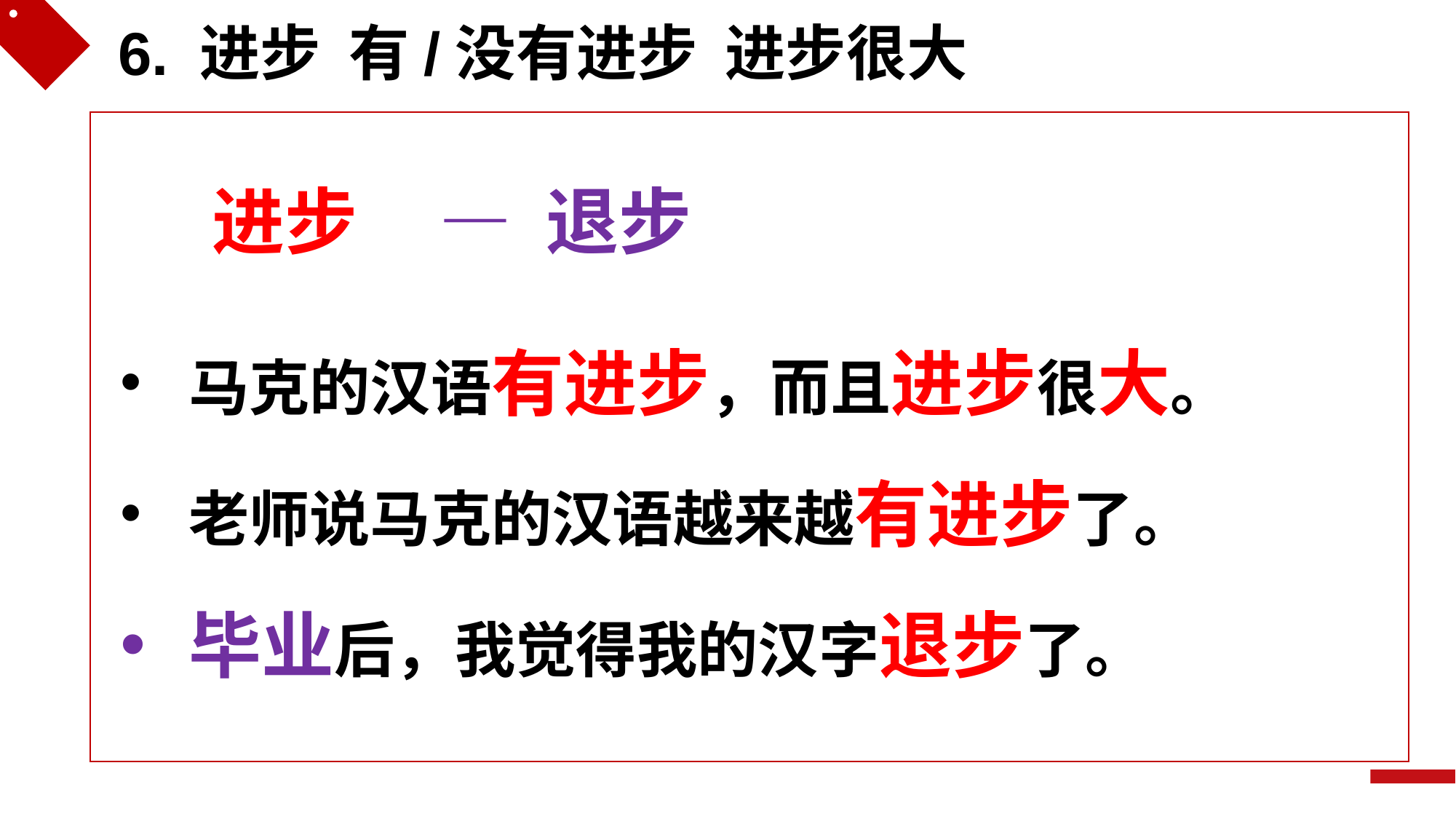

6. 进步  有/没有进步  进步很大

进步
— 退步
马克的汉语有进步，而且进步很大。
老师说马克的汉语越来越有进步了。
毕业后，我觉得我的汉字退步了。